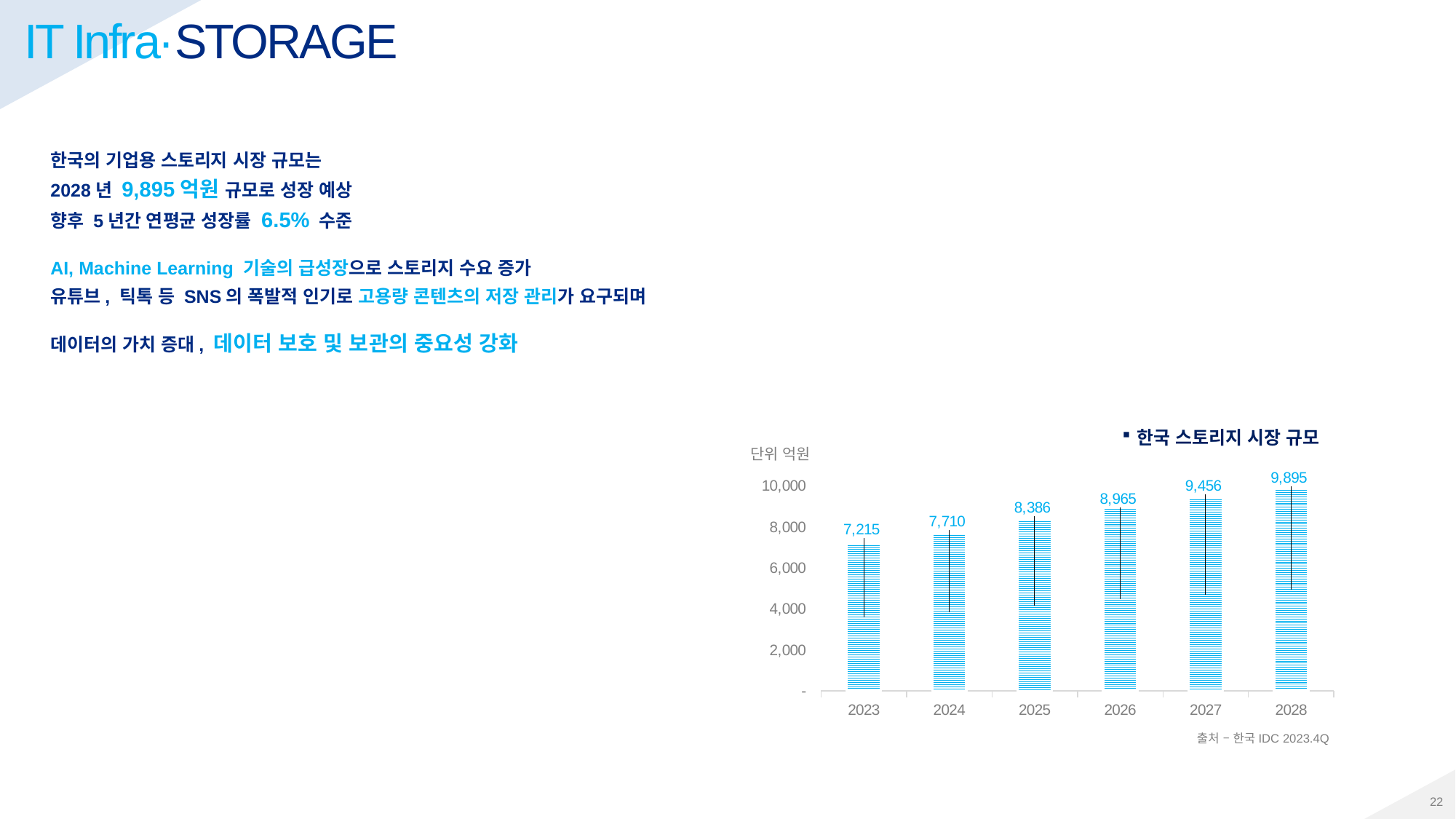

IT Infra·STORAGE
한국의 기업용 스토리지 시장 규모는
2028년 9,895억원 규모로 성장 예상
향후 5년간 연평균 성장률 6.5% 수준

AI, Machine Learning 기술의 급성장으로 스토리지 수요 증가
유튜브, 틱톡 등 SNS의 폭발적 인기로 고용량 콘텐츠의 저장 관리가 요구되며

데이터의 가치 증대, 데이터 보호 및 보관의 중요성 강화
한국 스토리지 시장 규모
단위 억원

### Chart

| Category | x86 |
|---|---|
| 2023 | 7215.0 |
| 2024 | 7710.0 |
| 2025 | 8386.0 |
| 2026 | 8965.0 |
| 2027 | 9456.0 |
| 2028 | 9895.000000000002 |
출처 – 한국IDC 2023.4Q
22